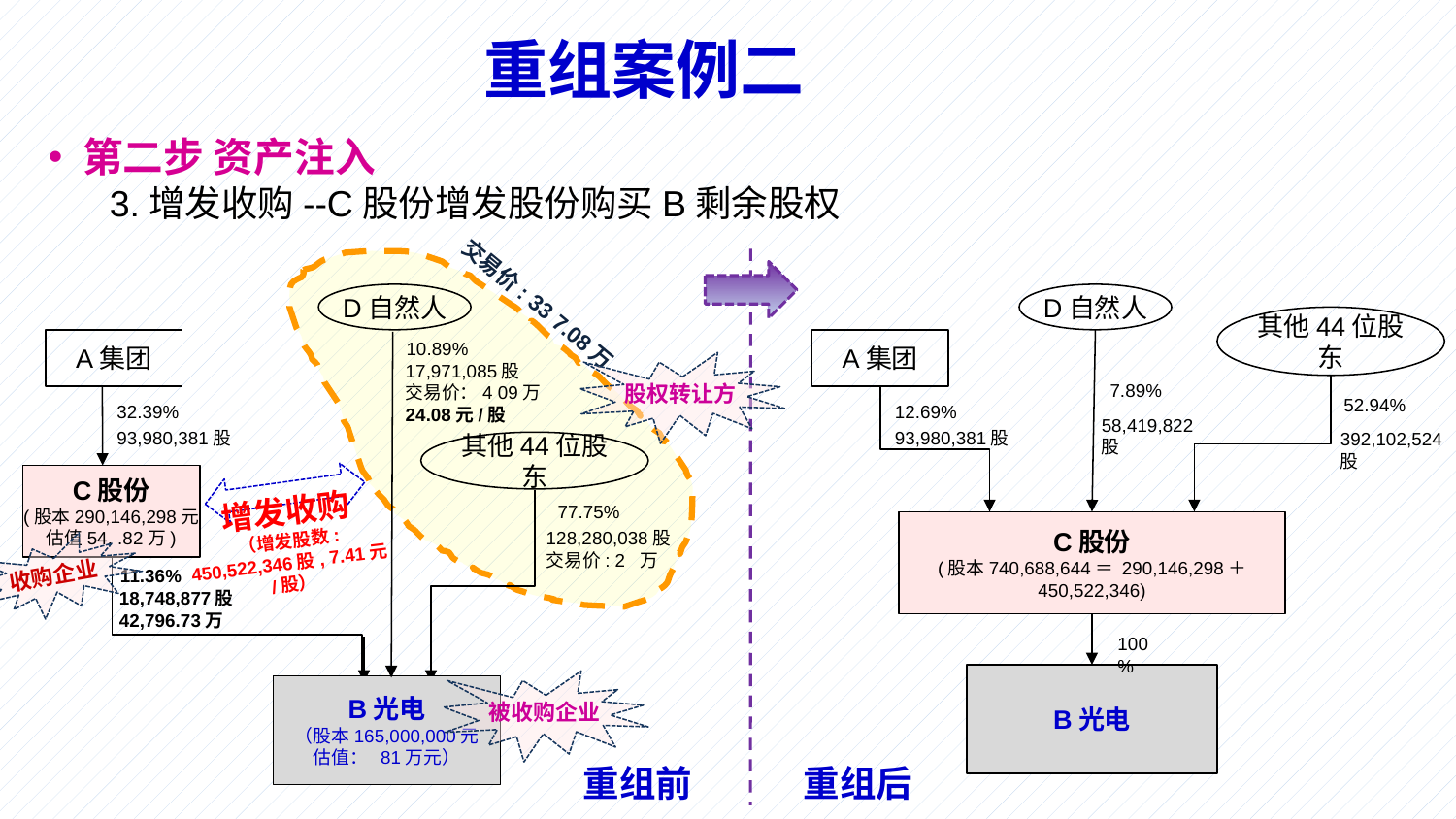

重组案例二
第二步 资产注入
      3.增发收购--C股份增发股份购买B剩余股权

D自然人
D自然人
交易价: 33 7.08万
其他44位股东
A集团
10.89%
A集团
17,971,085股
交易价：4 09万
24.08元/股
股权转让方
7.89%
52.94%
32.39%
12.69%
58,419,822股
93,980,381股
93,980,381股
392,102,524股
其他44位股东
C股份
(股本290,146,298元
估值54, .82万)

77.75%
增发收购
（增发股数: 450,522,346股, 7.41元/股）
C股份
(股本740,688,644＝ 290,146,298＋ 450,522,346)
128,280,038股
交易价: 2  万

收购企业
11.36%
18,748,877股
42,796.73万
100%
B光电
被收购企业
B光电
（股本165,000,000元
估值：  81万元）
重组前
重组后